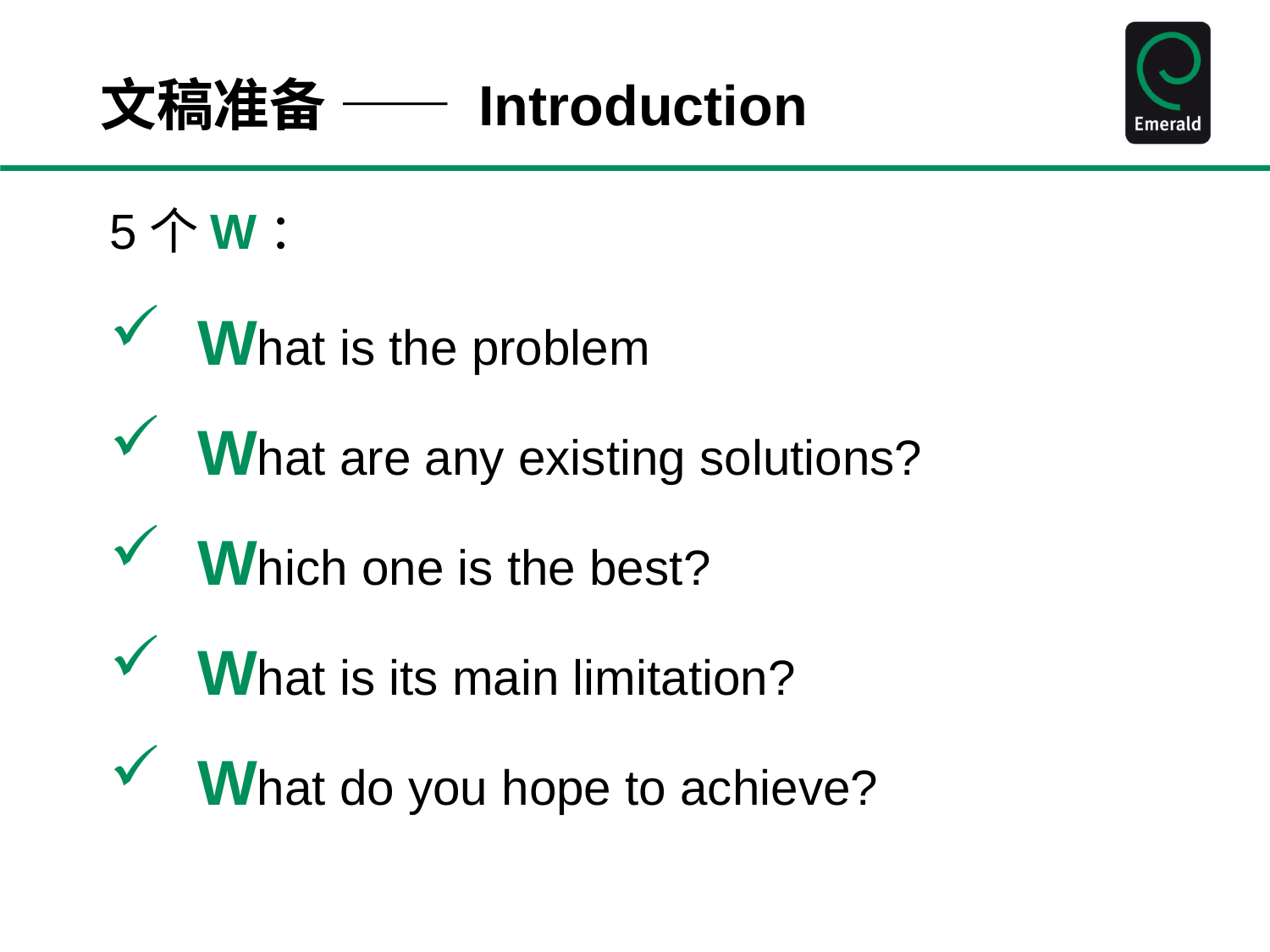

文稿准备 —— Introduction
5个W：
 1
  What is the problem
  What are any existing solutions?
  Which one is the best?
  What is its main limitation?
  What do you hope to achieve?